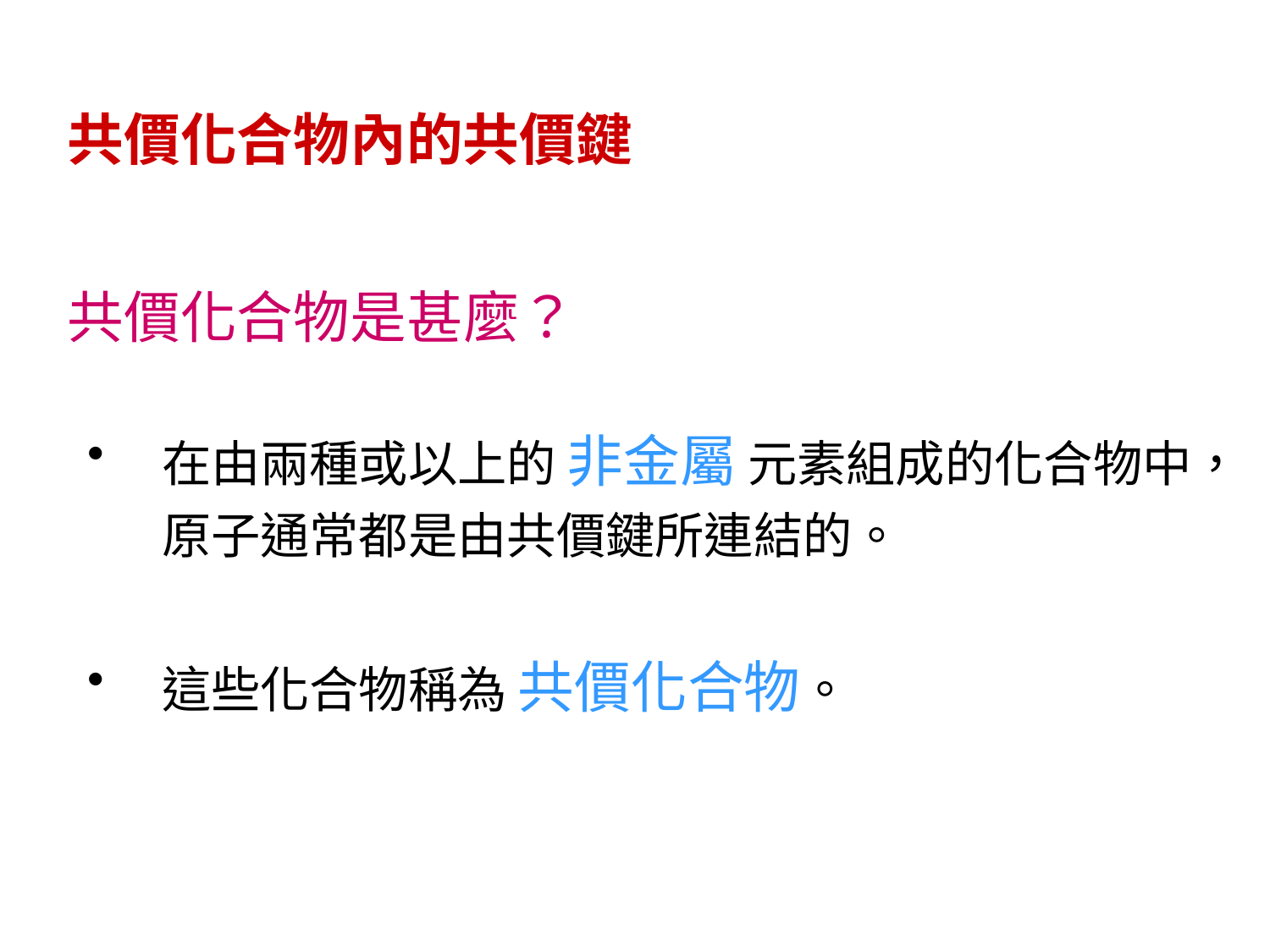

共價化合物內的共價鍵
共價化合物是甚麼？
在由兩種或以上的 非金屬 元素組成的化合物中，原子通常都是由共價鍵所連結的。
這些化合物稱為 共價化合物。